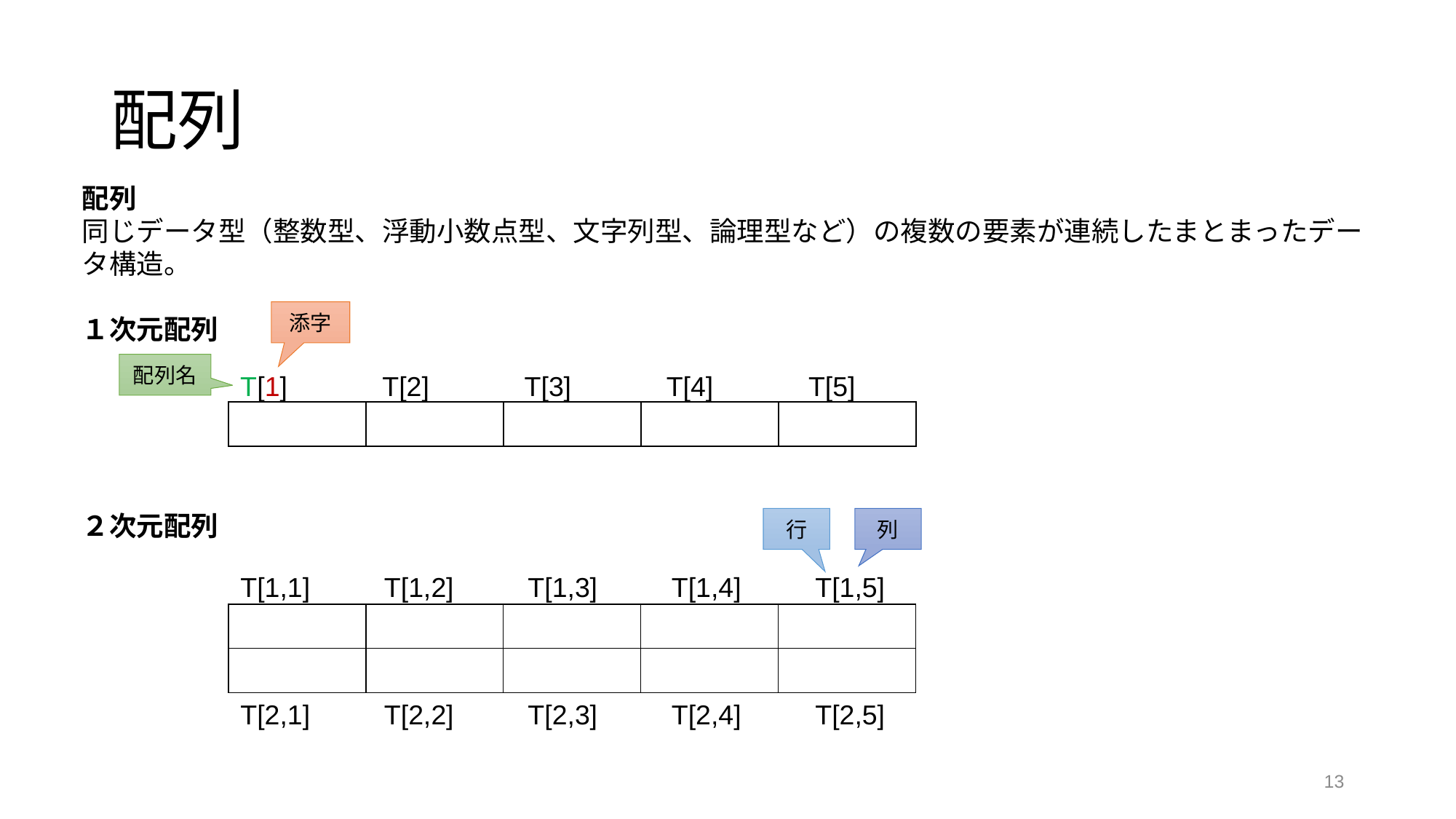

# 配列
配列
同じデータ型（整数型、浮動小数点型、文字列型、論理型など）の複数の要素が連続したまとまったデータ構造。

１次元配列

２次元配列

添字
配列名
T[1]　　　T[2]　　　T[3]　　　T[4]　　　T[5]
|  |  |  |  |  |
| --- | --- | --- | --- | --- |
行
列
T[1,1]　　 T[1,2]　 　T[1,3]　 　T[1,4]　 　T[1,5]
|  |  |  |  |  |
| --- | --- | --- | --- | --- |
|  |  |  |  |  |
T[2,1]　　 T[2,2]　 　T[2,3]　 　T[2,4]　 　T[2,5]
13